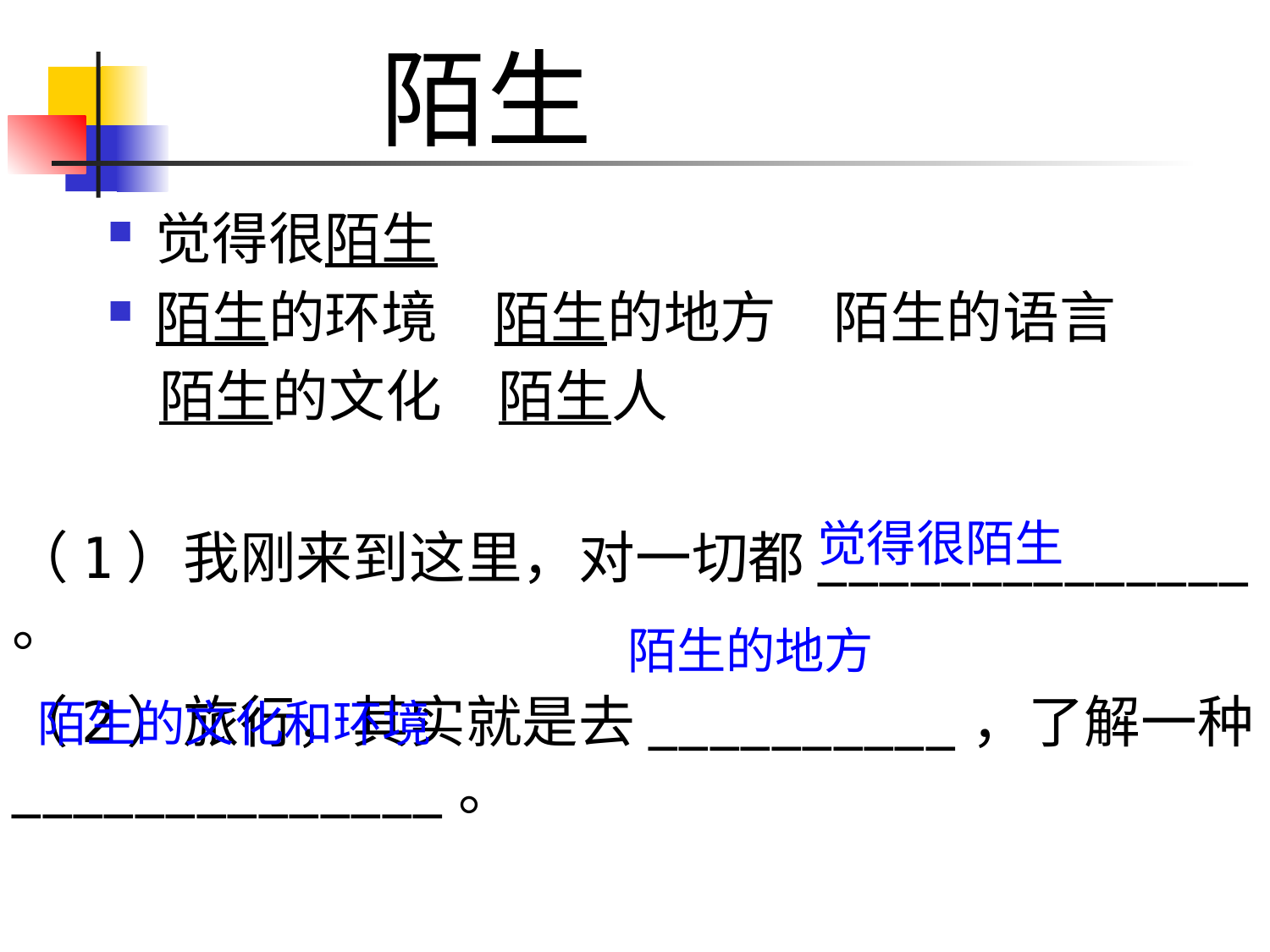

# 陌生
觉得很陌生
陌生的环境　陌生的地方　陌生的语言
   陌生的文化　陌生人
觉得很陌生
（1）我刚来到这里，对一切都______________ 。
（2）旅行，其实就是去__________，了解一种______________。
陌生的地方
陌生的文化和环境